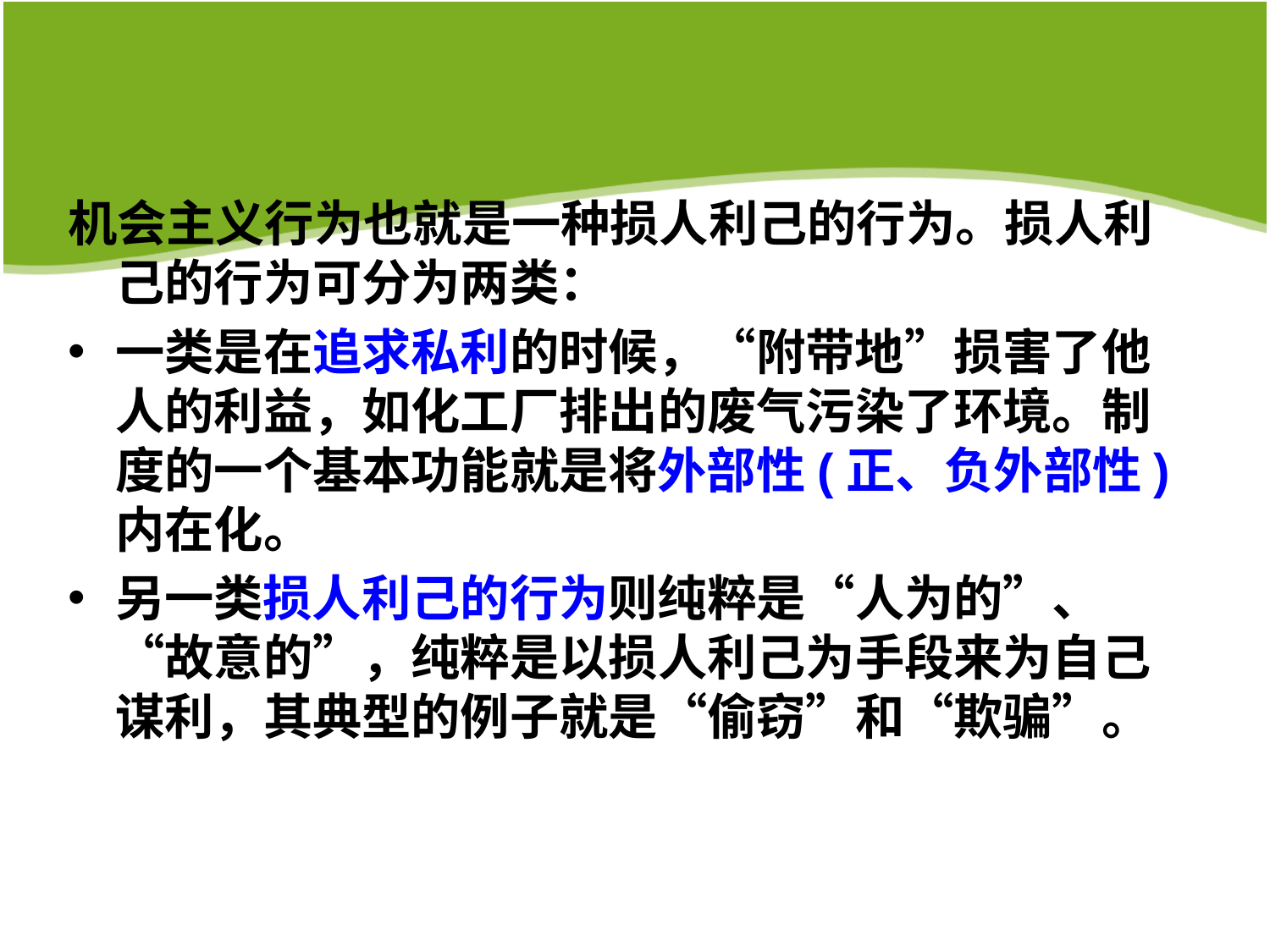

机会主义行为也就是一种损人利己的行为。损人利己的行为可分为两类：
一类是在追求私利的时候，“附带地”损害了他人的利益，如化工厂排出的废气污染了环境。制度的一个基本功能就是将外部性(正、负外部性)内在化。
另一类损人利己的行为则纯粹是“人为的”、“故意的”，纯粹是以损人利己为手段来为自己谋利，其典型的例子就是“偷窃”和“欺骗”。